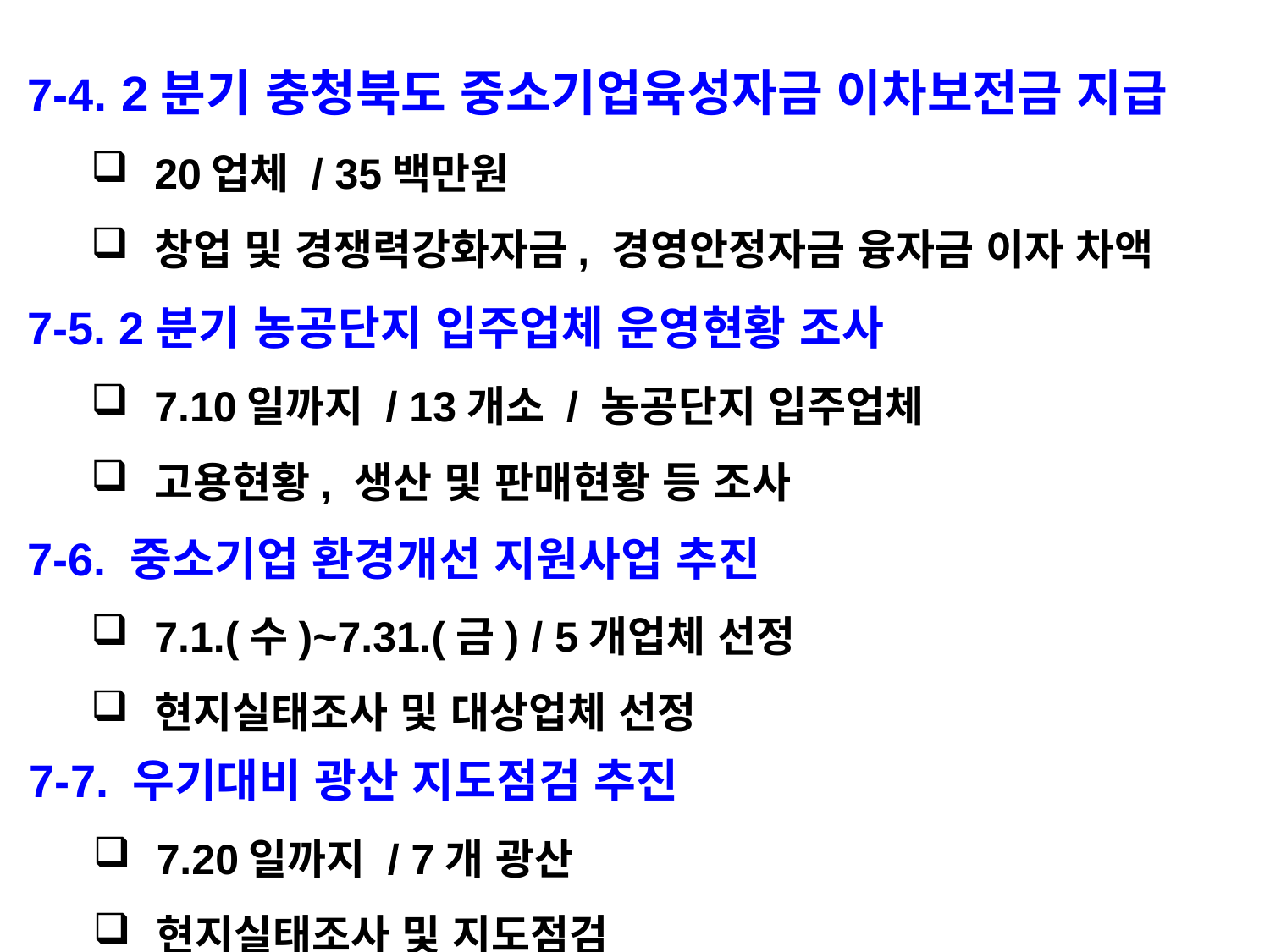

7-4. 2분기 충청북도 중소기업육성자금 이차보전금 지급
20업체 / 35백만원
창업 및 경쟁력강화자금, 경영안정자금 융자금 이자 차액
7-5. 2분기 농공단지 입주업체 운영현황 조사
7.10일까지 / 13개소 / 농공단지 입주업체
고용현황, 생산 및 판매현황 등 조사
7-6. 중소기업 환경개선 지원사업 추진
7.1.(수)~7.31.(금) / 5개업체 선정
현지실태조사 및 대상업체 선정
7-7. 우기대비 광산 지도점검 추진
7.20일까지 / 7개 광산
현지실태조사 및 지도점검